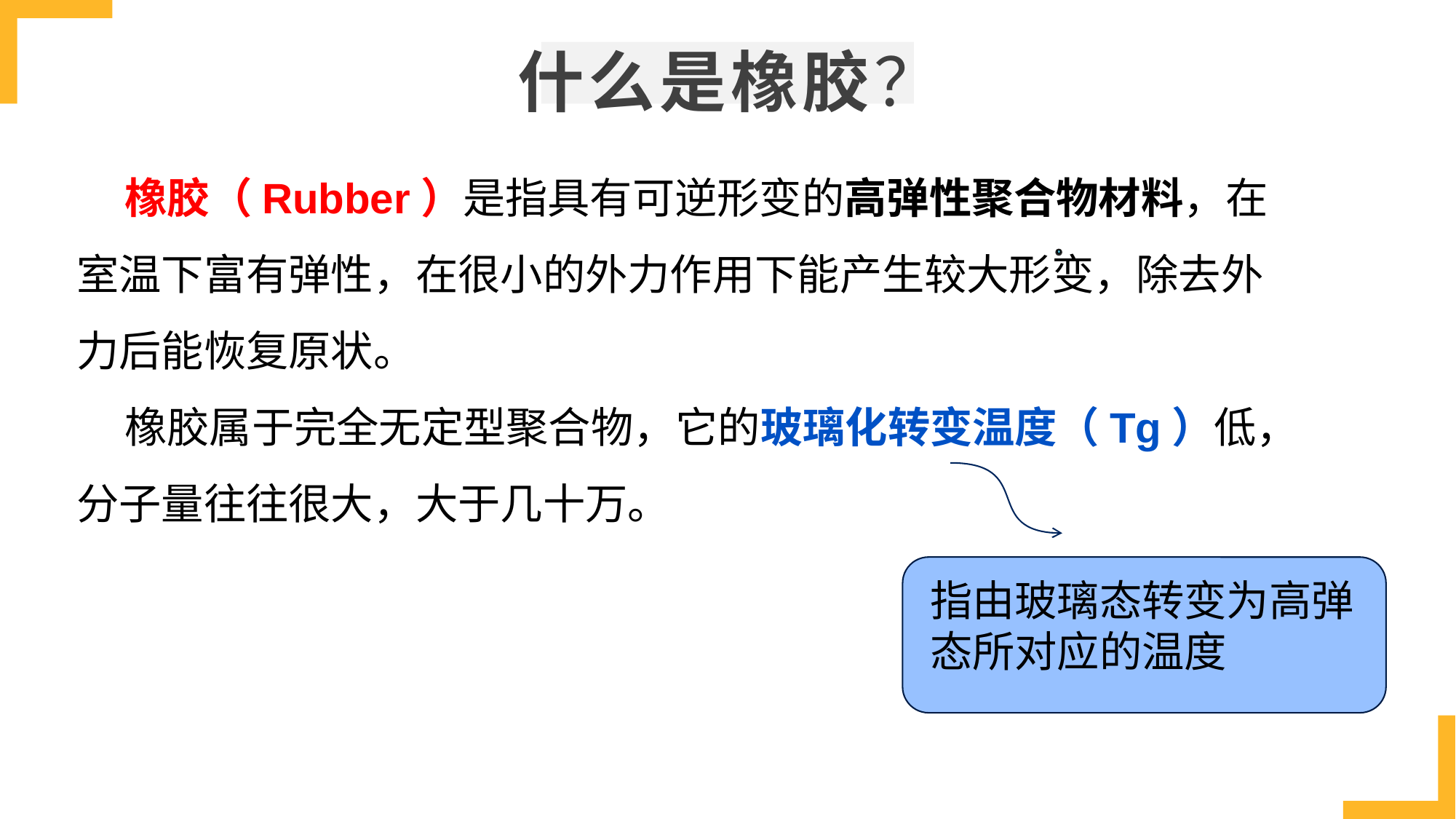

什么是橡胶？

    橡胶（Rubber）是指具有可逆形变的高弹性聚合物材料，在室温下富有弹性，在很小的外力作用下能产生较大形变，除去外力后能恢复原状。
    橡胶属于完全无定型聚合物，它的玻璃化转变温度（Tg）低，分子量往往很大，大于几十万。

指由玻璃态转变为高弹态所对应的温度